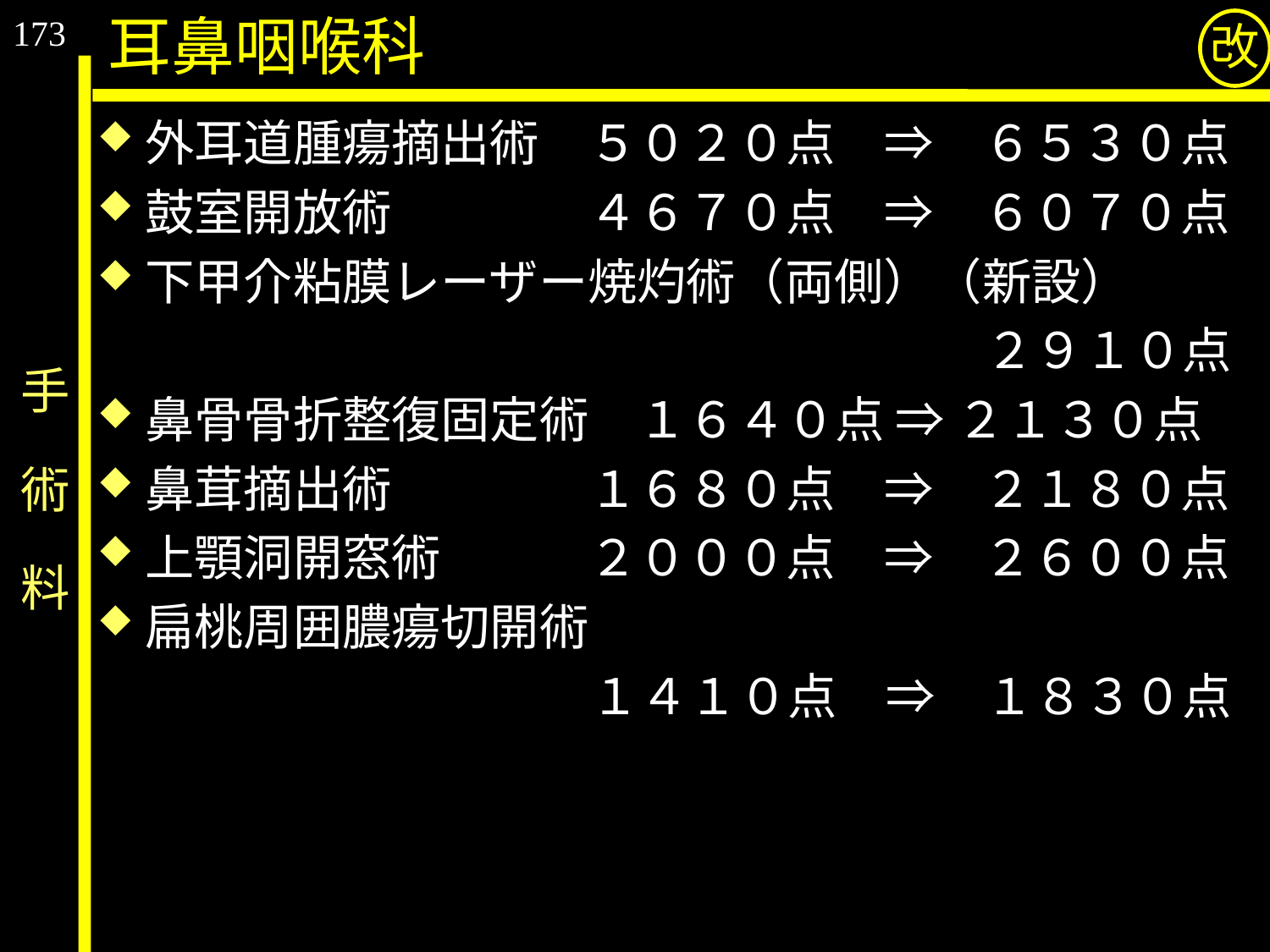

173
耳鼻咽喉科
改

外耳道腫瘍摘出術　５０２０点　⇒　６５３０点
鼓室開放術　　　　４６７０点　⇒　６０７０点
下甲介粘膜レーザー焼灼術（両側）（新設）
　　　　　　　　　　　　　　　　　　２９１０点
鼻骨骨折整復固定術　１６４０点 ⇒ ２１３０点
鼻茸摘出術　　　　１６８０点　⇒　２１８０点
上顎洞開窓術　　　２０００点　⇒　２６００点
扁桃周囲膿瘍切開術
　　　　　　　　　　１４１０点　⇒　１８３０点
# 手　術　料